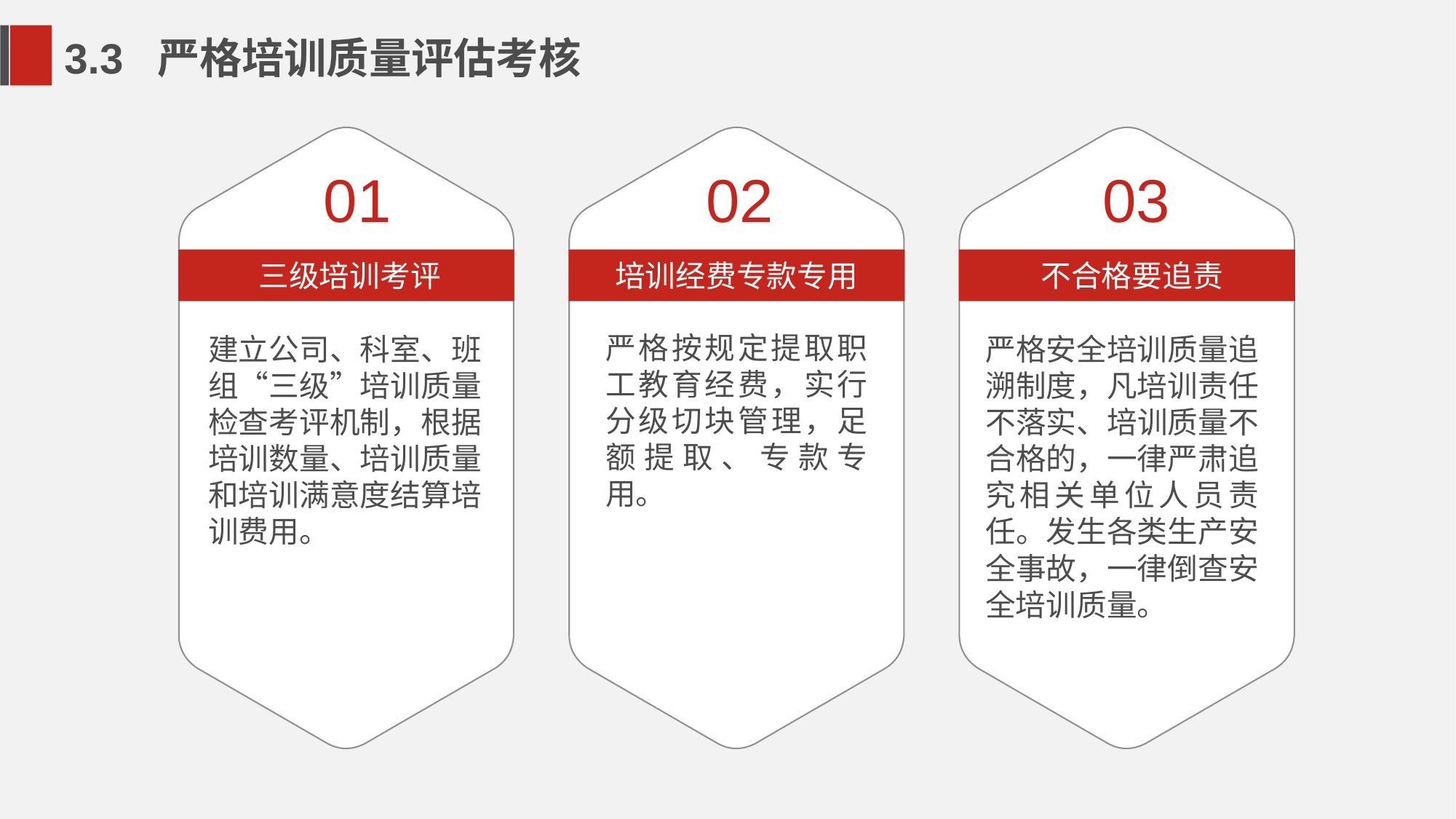

3.3  严格培训质量评估考核

01
02
03

三级培训考评
培训经费专款专用
不合格要追责
严格按规定提取职工教育经费，实行分级切块管理，足额提取、专款专用。
建立公司、科室、班组“三级”培训质量检查考评机制，根据培训数量、培训质量和培训满意度结算培训费用。
严格安全培训质量追溯制度，凡培训责任不落实、培训质量不合格的，一律严肃追究相关单位人员责任。发生各类生产安全事故，一律倒查安全培训质量。